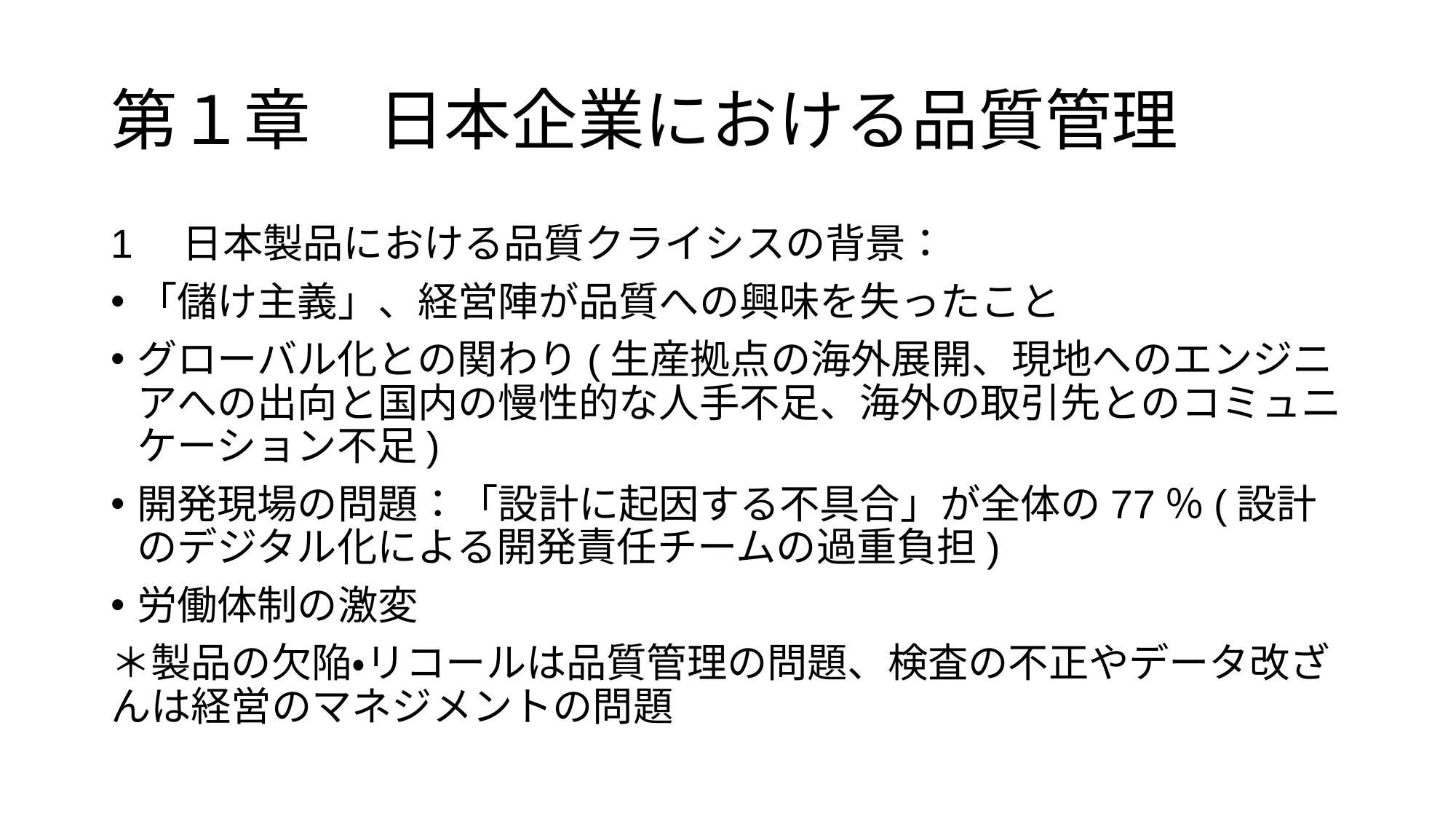

# 第１章　日本企業における品質管理
1　日本製品における品質クライシスの背景：
「儲け主義」、経営陣が品質への興味を失ったこと
グローバル化との関わり(生産拠点の海外展開、現地へのエンジニアへの出向と国内の慢性的な人手不足、海外の取引先とのコミュニケーション不足)
開発現場の問題：「設計に起因する不具合」が全体の77％(設計のデジタル化による開発責任チームの過重負担)
労働体制の激変
＊製品の欠陥・リコールは品質管理の問題、検査の不正やデータ改ざんは経営のマネジメントの問題